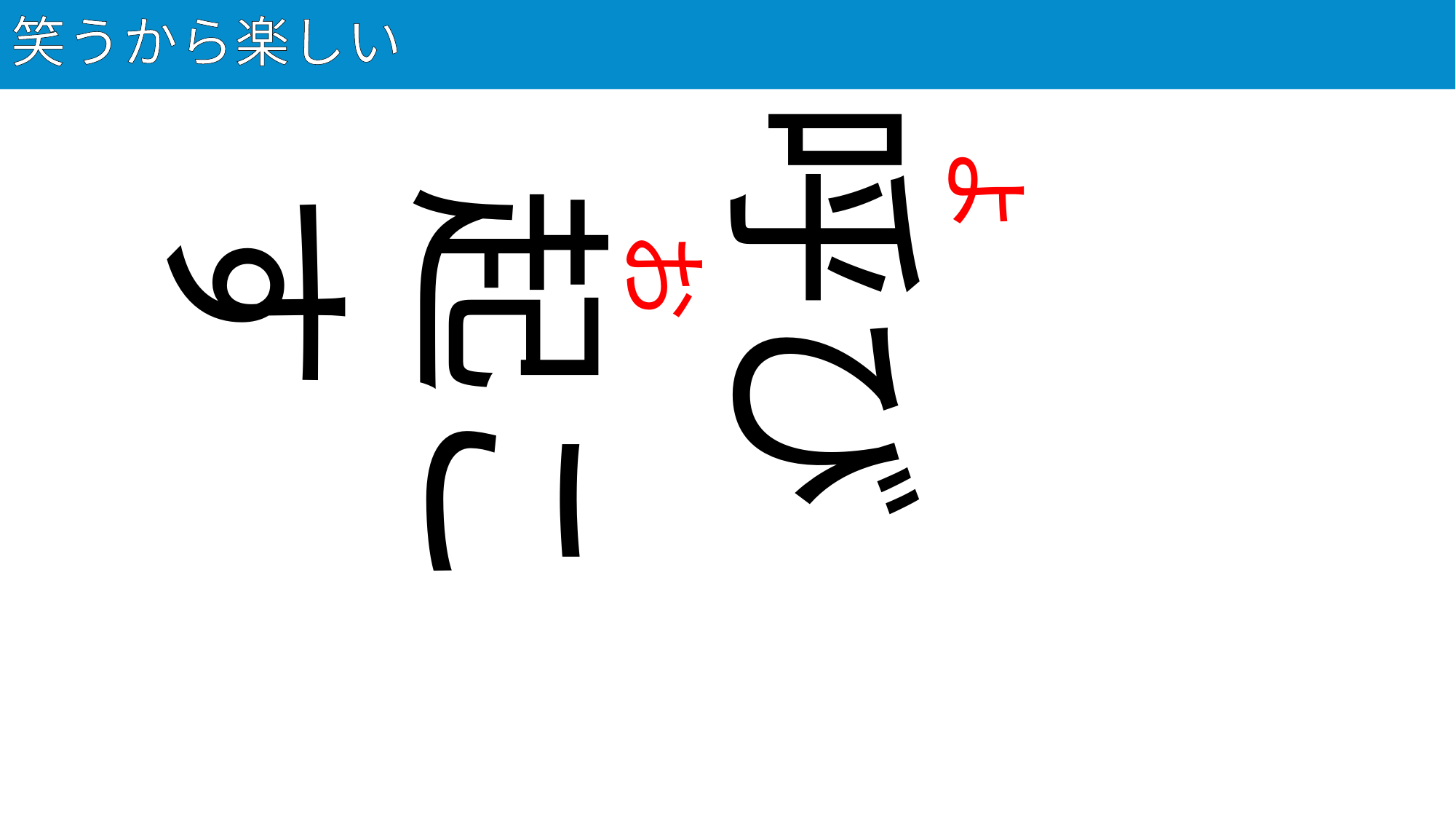

# 笑うから楽しい
42
呼び
よ
起こす
お